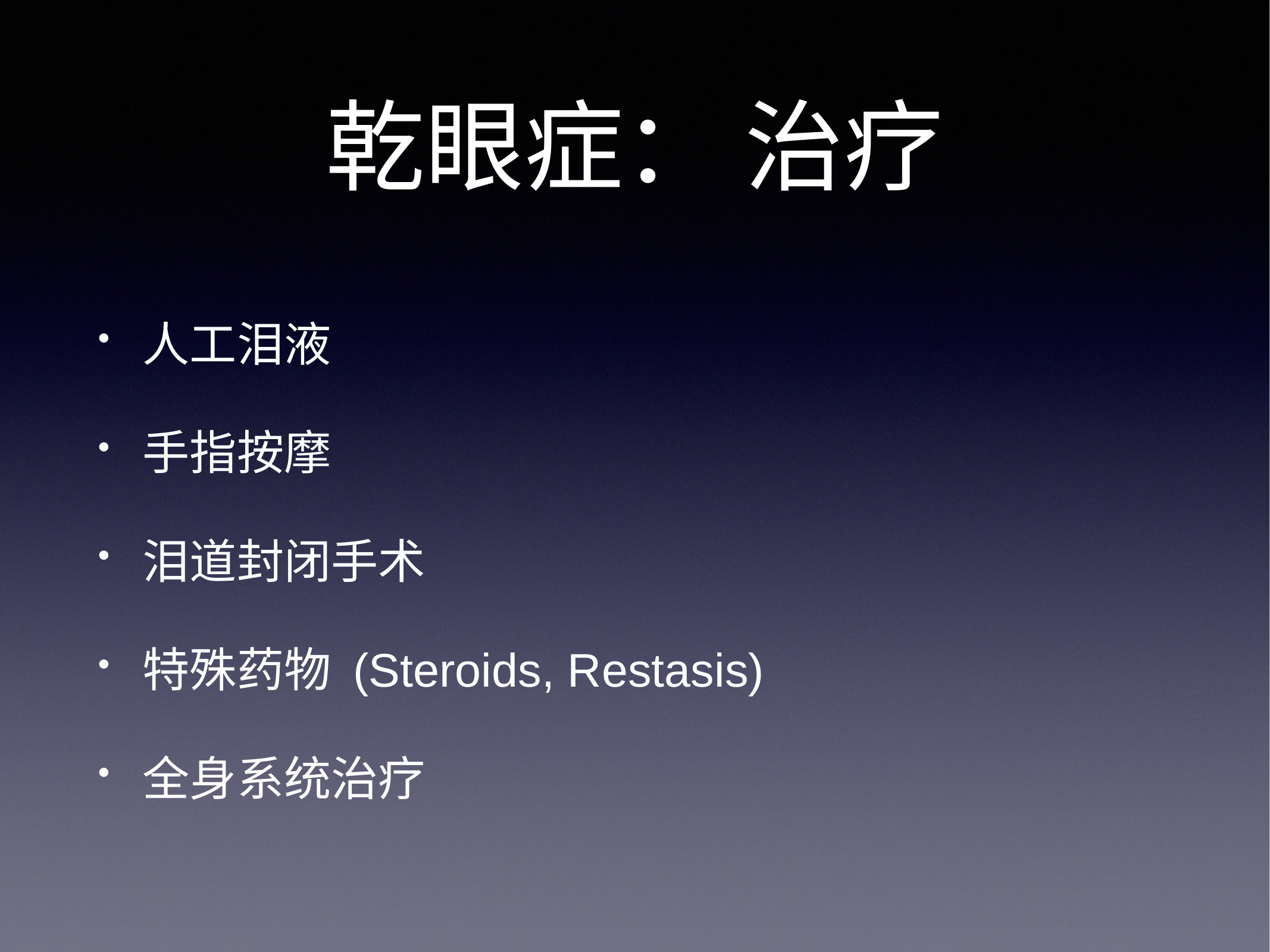

# 乾眼症： 治疗
人工泪液
手指按摩
泪道封闭手术
特殊药物 (Steroids, Restasis)
全身系统治疗